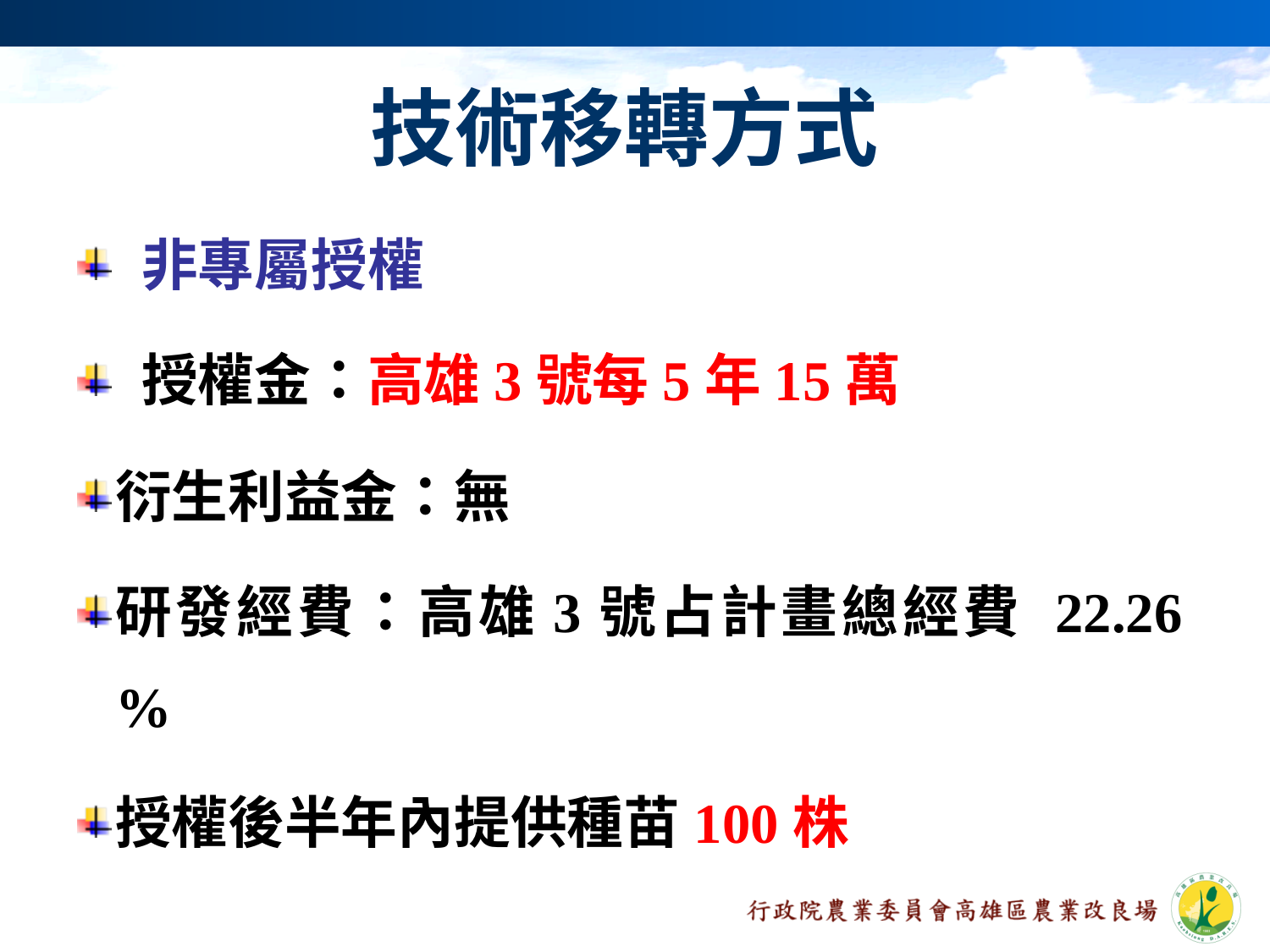

技術移轉方式
 非專屬授權
 授權金：高雄3號每5年15萬
衍生利益金：無
研發經費：高雄3號占計畫總經費 22.26 %
授權後半年內提供種苗100株